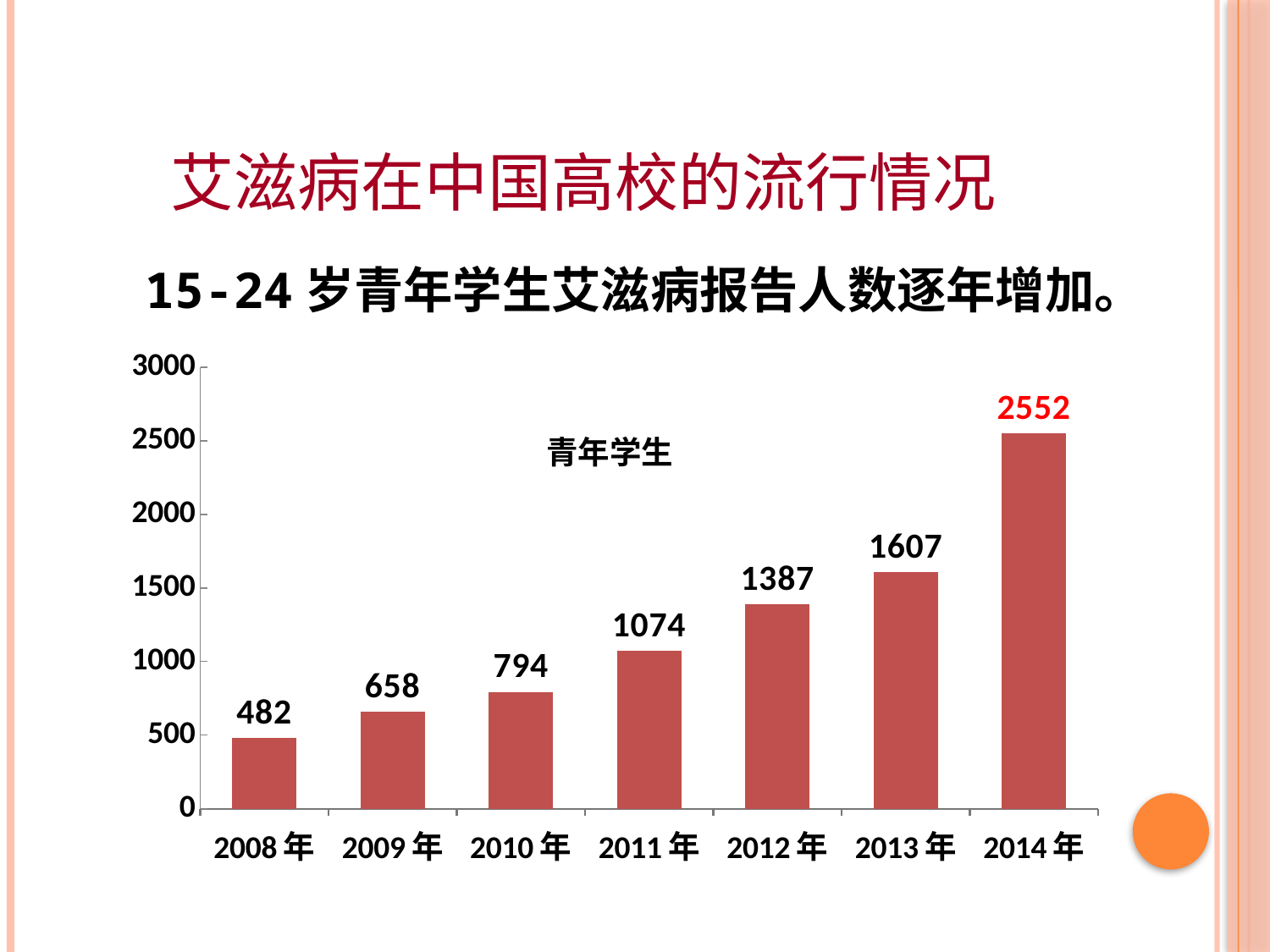

艾滋病在中国高校的流行情况

           15-24岁青年学生艾滋病报告人数逐年增加。

### Chart:

| Category | 青年学生 |
|---|---|
| 2008年 | 482.0 |
| 2009年 | 658.0 |
| 2010年 | 794.0 |
| 2011年 | 1074.0 |
| 2012年 | 1387.0 |
| 2013年 | 1607.0 |
| 2014年 | 2552.0 |